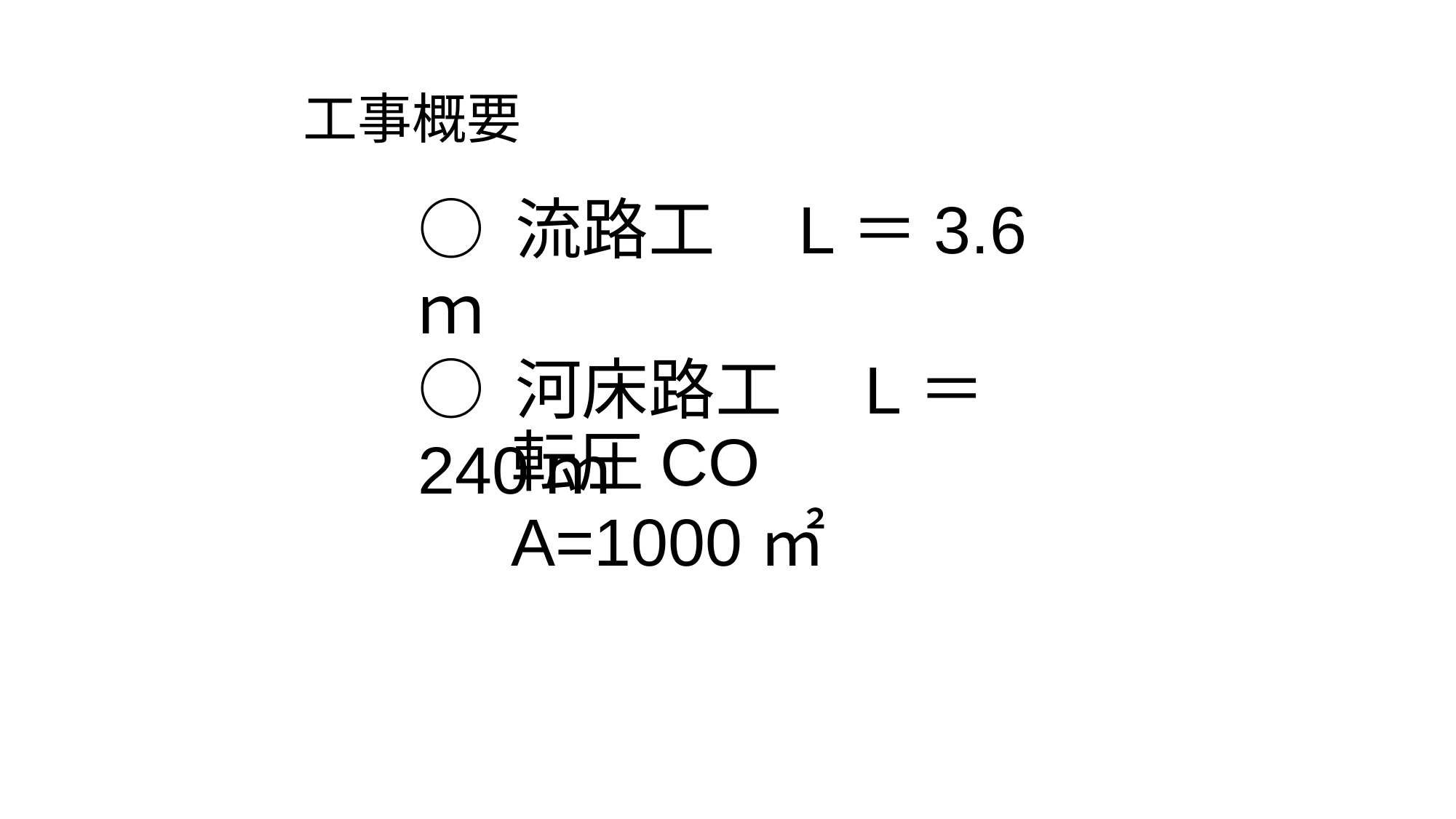

工事概要
○ 流路工　L＝3.6ｍ
○ 河床路工　L＝240ｍ

転圧CO
A=1000㎡